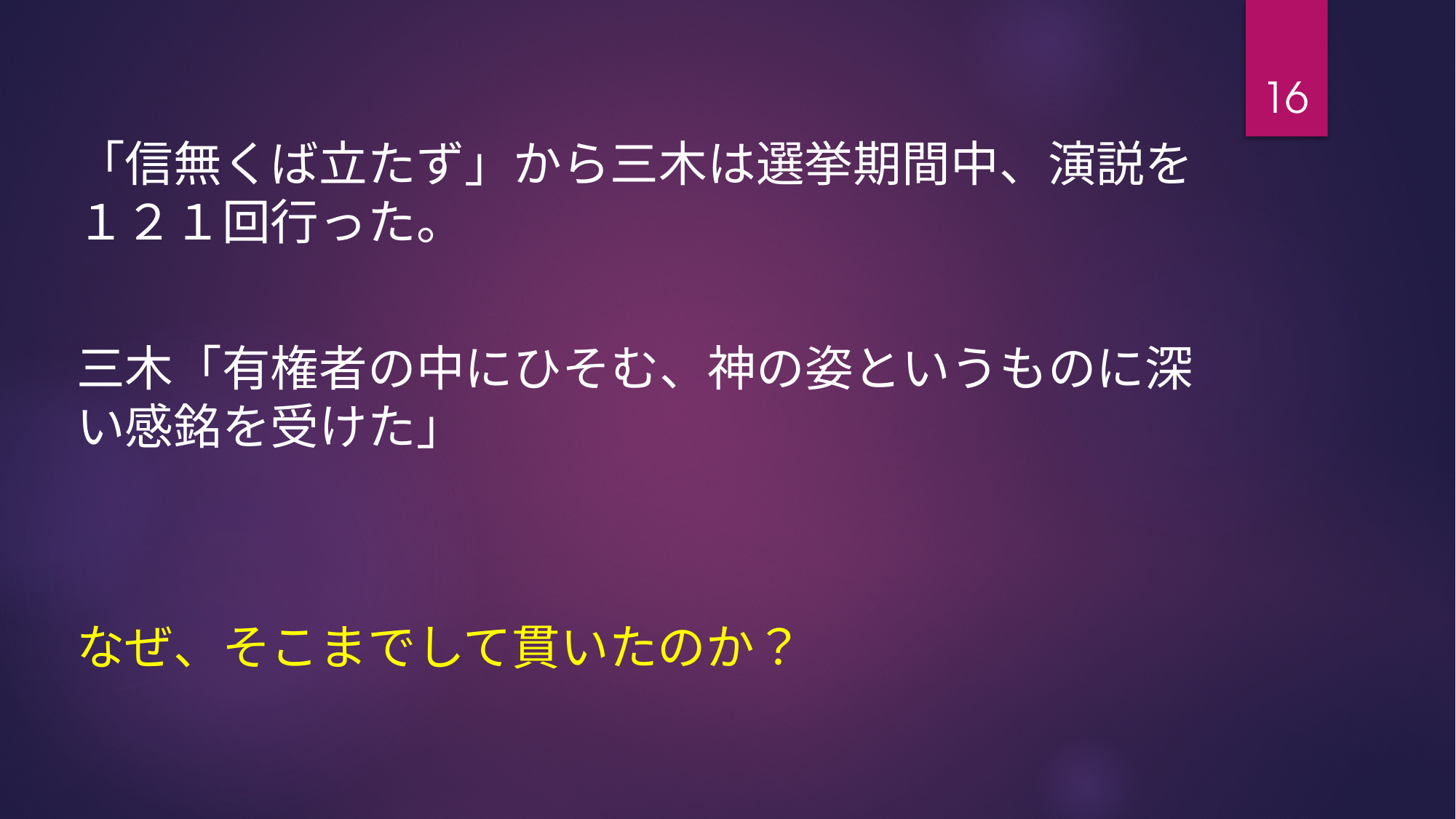

16

「信無くば立たず」から三木は選挙期間中、演説を１２１回行った。

三木「有権者の中にひそむ、神の姿というものに深い感銘を受けた」

なぜ、そこまでして貫いたのか？